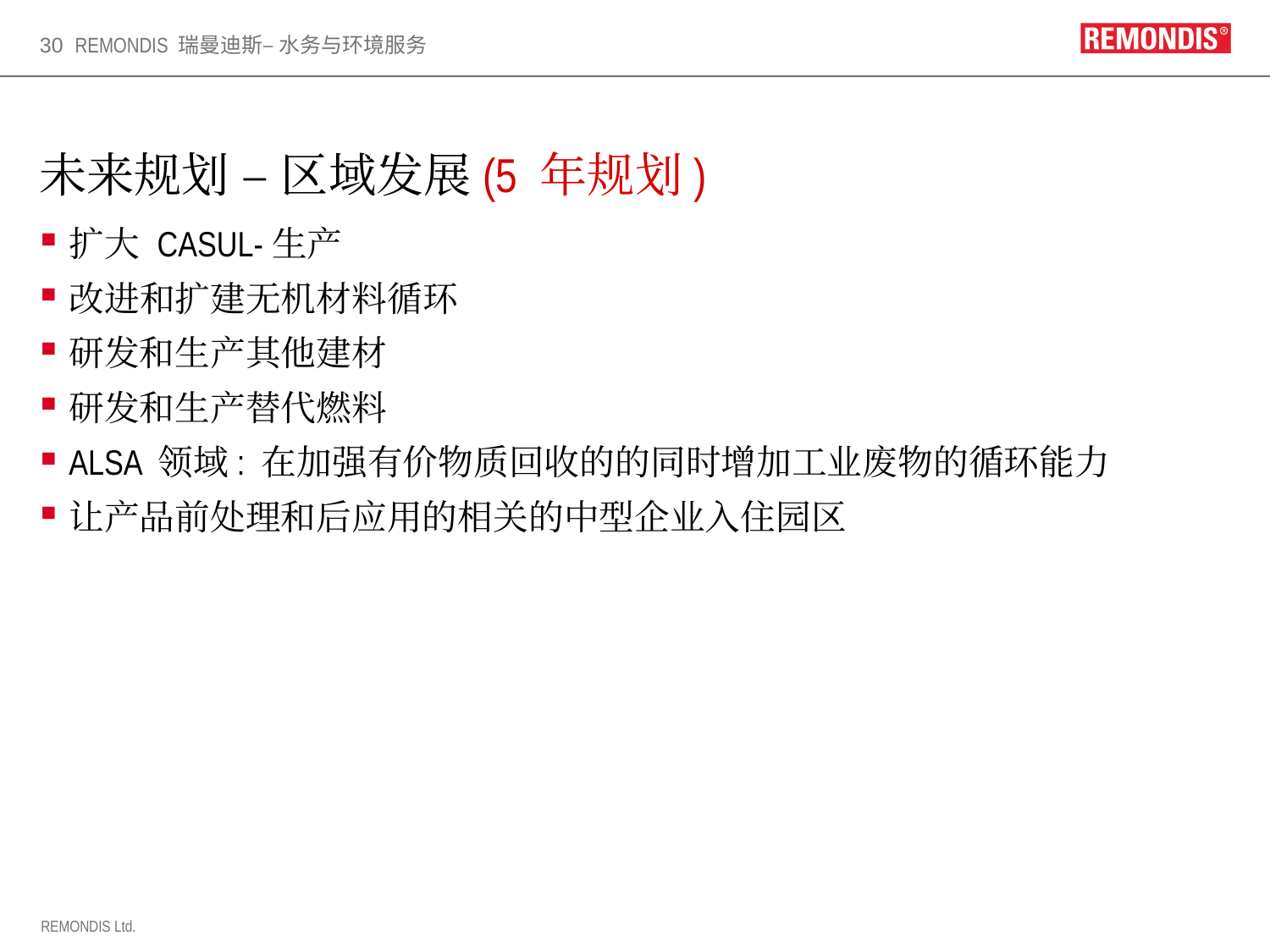

30
# 未来规划 – 区域发展(5 年规划)
扩大 CASUL-生产
改进和扩建无机材料循环
研发和生产其他建材
研发和生产替代燃料
ALSA 领域: 在加强有价物质回收的的同时增加工业废物的循环能力
让产品前处理和后应用的相关的中型企业入住园区